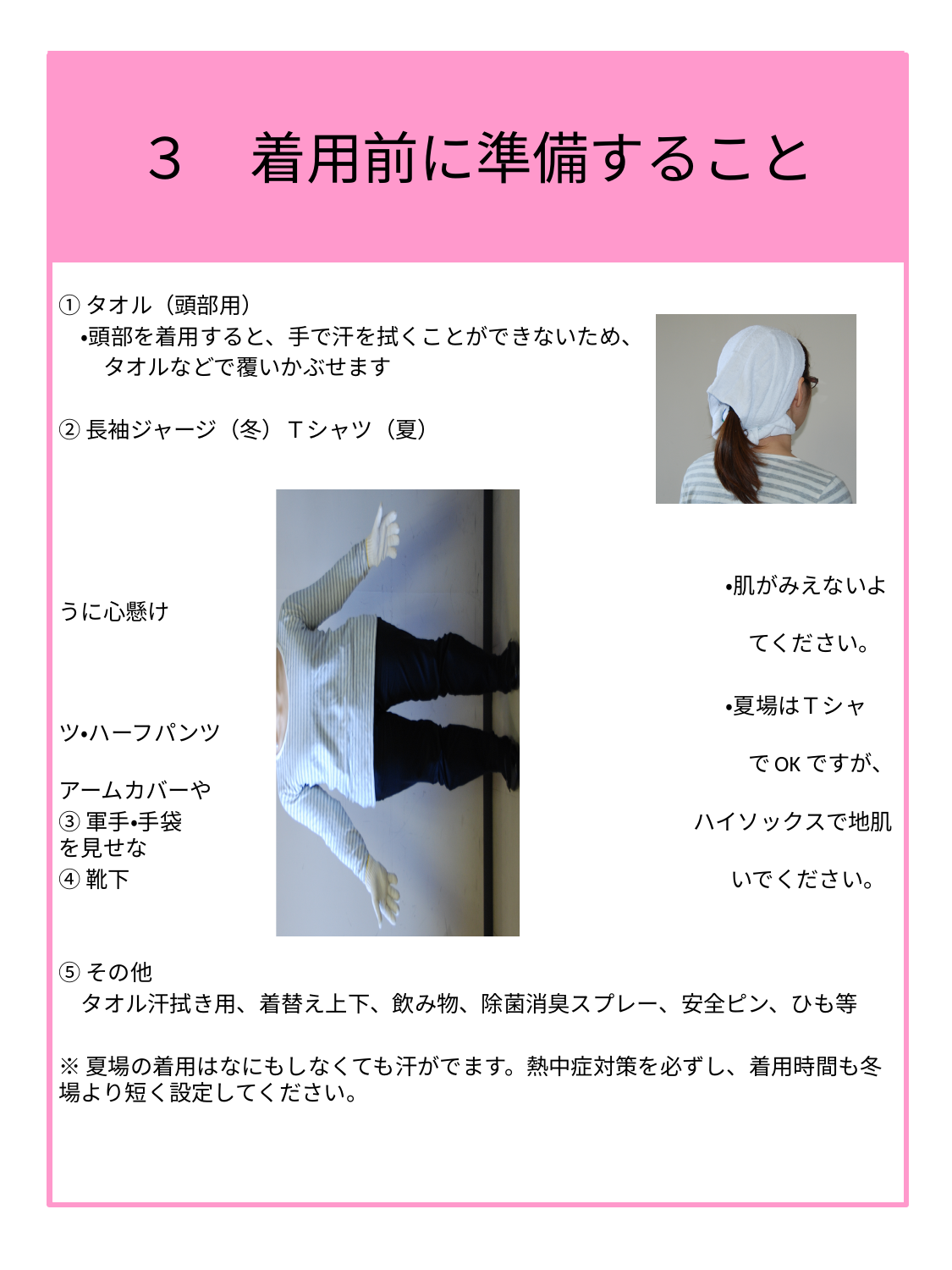

# ３　着用前に準備すること

①タオル（頭部用）
　・頭部を着用すると、手で汗を拭くことができないため、
　　タオルなどで覆いかぶせます

②長袖ジャージ（冬）Ｔシャツ（夏）

　　　　　　　　　　　　　　　　　　　　　　　　　　　　　　・肌がみえないように心懸け
　　　　　　　　　　　　　　　　　　　　　　　　　　　　　　　てください。

　　　　　　　　　　　　　　　　　　　　　　　　　　　　　　・夏場はＴシャツ・ハーフパンツ
　　　　　　　　　　　　　　　　　　　　　　　　　　　　　　　でOKですが、アームカバーや
③軍手・手袋　　　　　　　　　　　　　　　　　　　　　　　ハイソックスで地肌を見せな
④靴下　　　　　　　　　　　　　　　　　　　　　　　　　　　いでください。

⑤その他
　タオル汗拭き用、着替え上下、飲み物、除菌消臭スプレー、安全ピン、ひも等

※夏場の着用はなにもしなくても汗がでます。熱中症対策を必ずし、着用時間も冬場より短く設定してください。